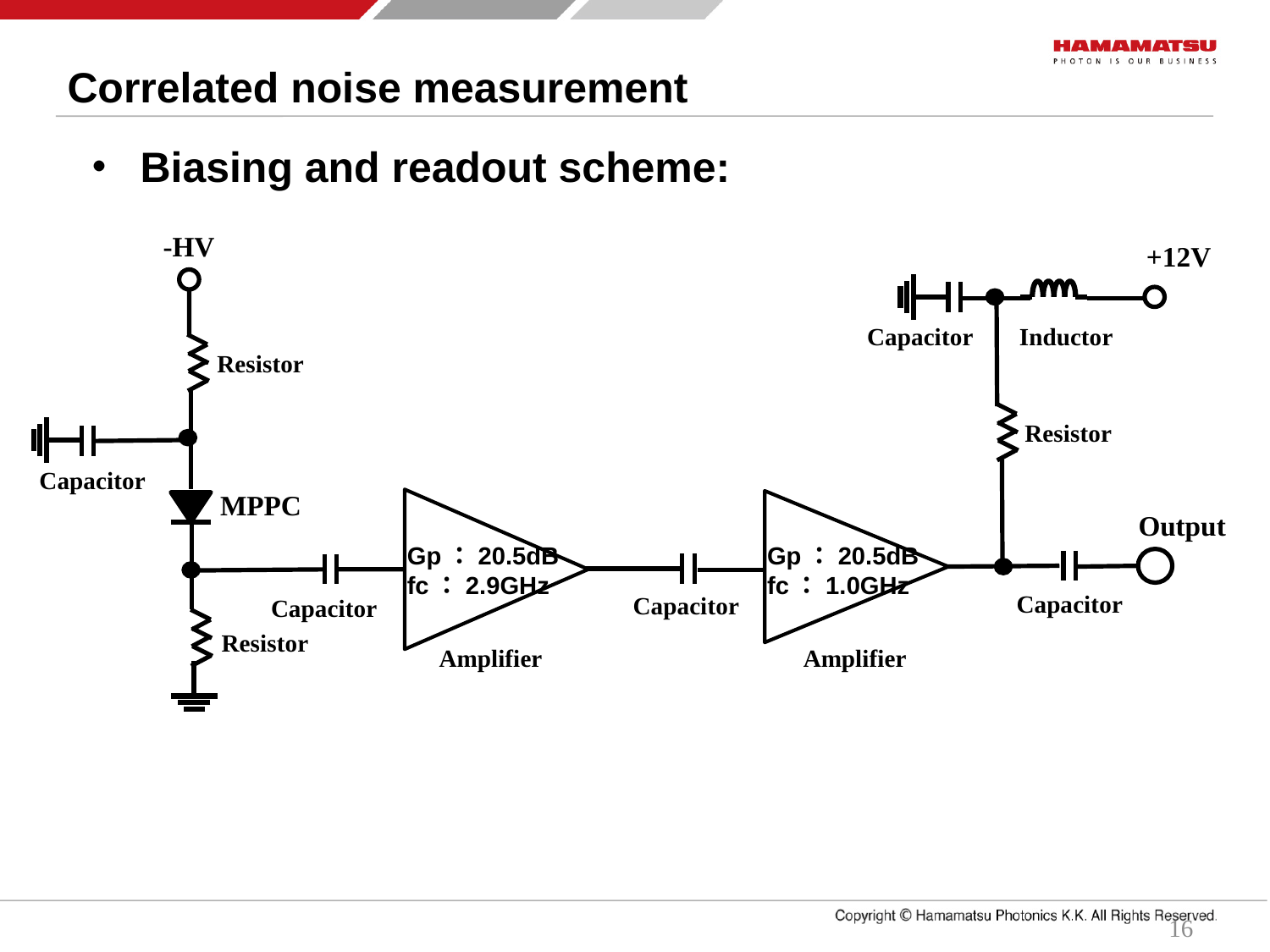

Correlated noise measurement
・ Biasing and readout scheme:
-HV
+12V

Capacitor
Inductor
Resistor
Resistor

Capacitor

MPPC

Output
Gp：20.5dB
fc：2.9GHz
Gp：20.5dB
fc：1.0GHz

Capacitor
Capacitor
Capacitor
Resistor
Amplifier
Amplifier
16